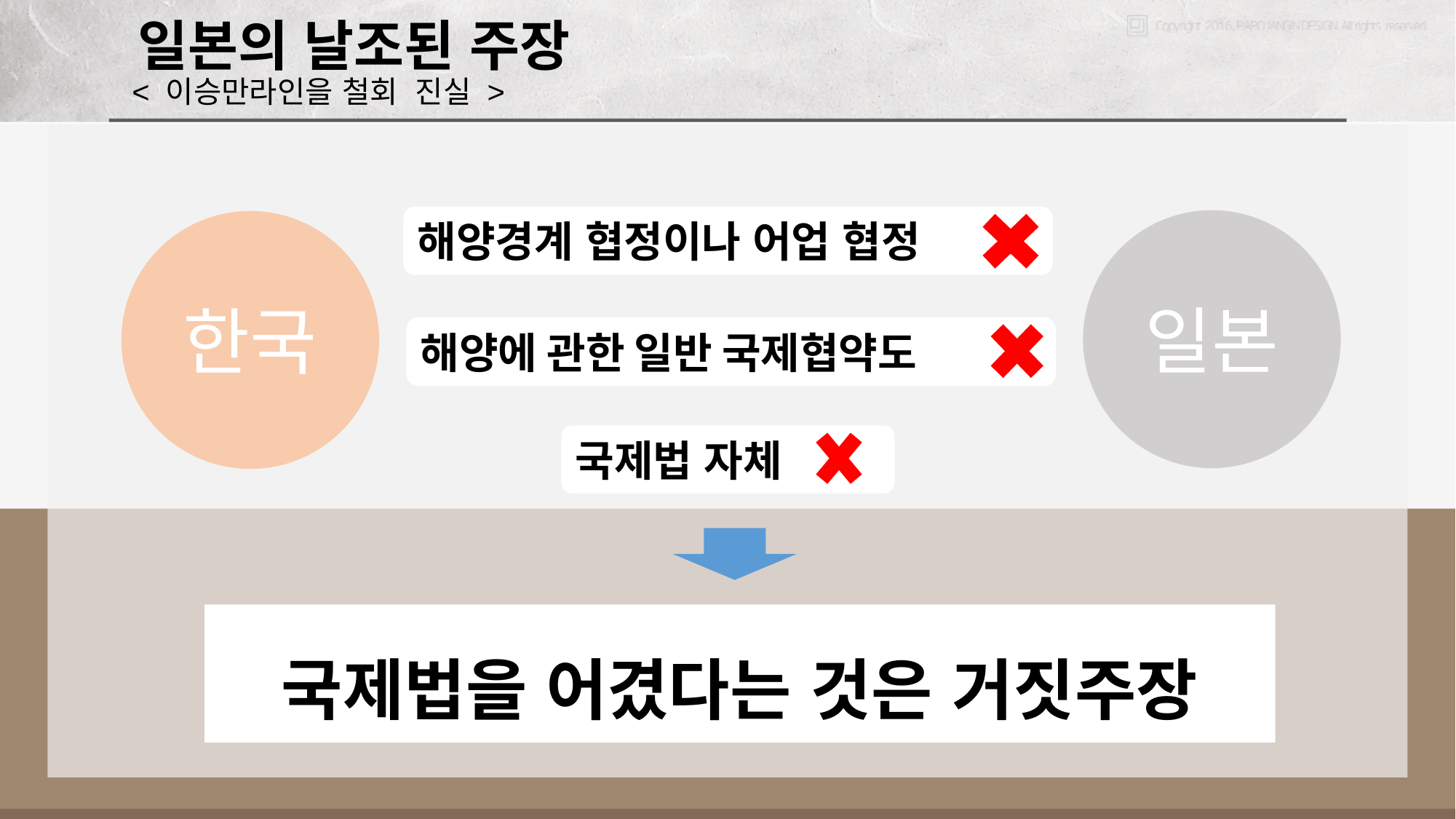

일본의 날조된 주장
< 이승만라인을 철회  진실 >

해양경계 협정이나 어업 협정
일본
한국

해양에 관한 일반 국제협약도

국제법 자체

국제법을 어겼다는 것은 거짓주장